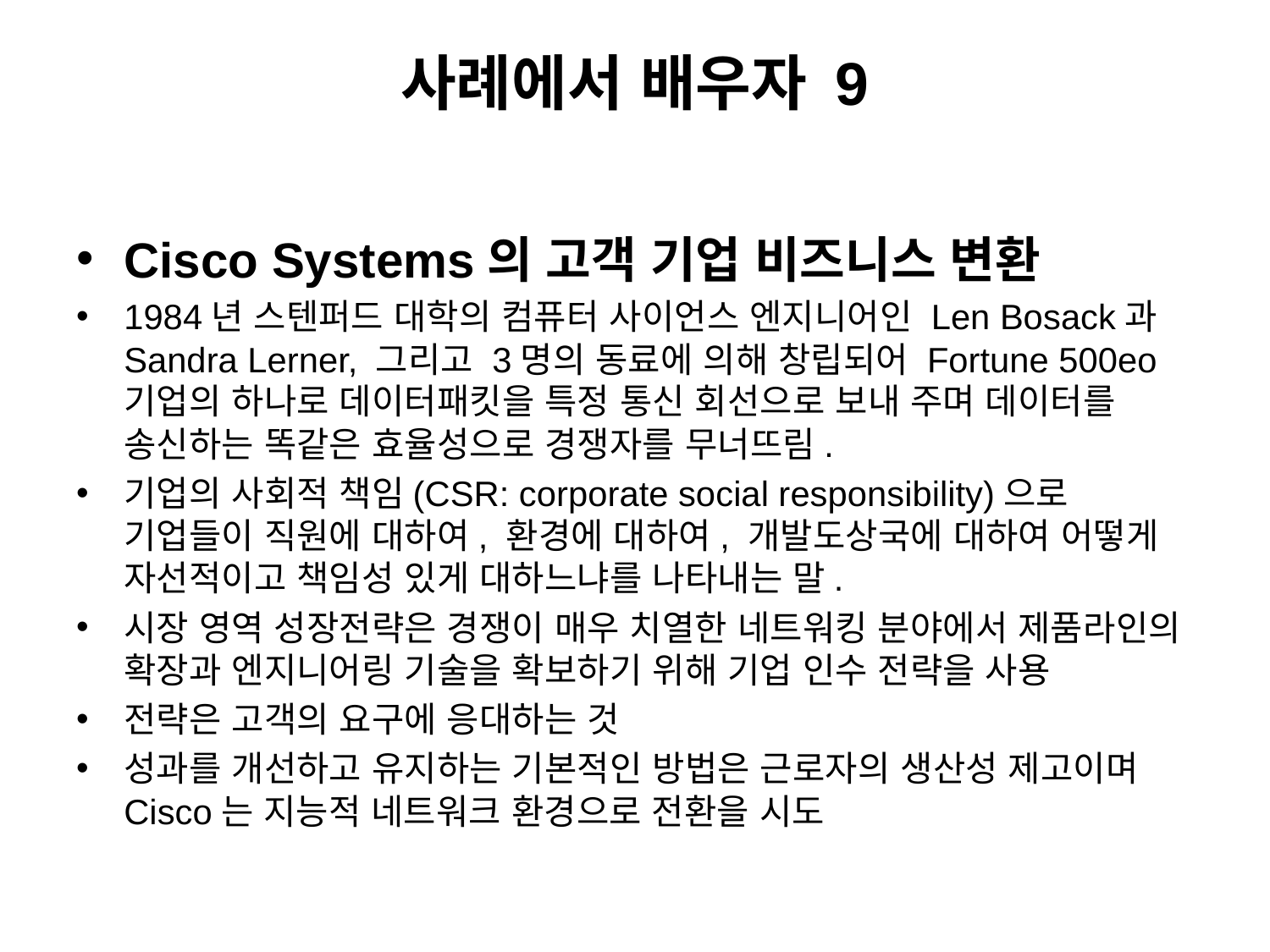

# 사례에서 배우자 9
Cisco Systems의 고객 기업 비즈니스 변환
1984년 스텐퍼드 대학의 컴퓨터 사이언스 엔지니어인 Len Bosack과 Sandra Lerner, 그리고 3명의 동료에 의해 창립되어 Fortune 500eo 기업의 하나로 데이터패킷을 특정 통신 회선으로 보내 주며 데이터를 송신하는 똑같은 효율성으로 경쟁자를 무너뜨림.
기업의 사회적 책임(CSR: corporate social responsibility)으로 기업들이 직원에 대하여, 환경에 대하여, 개발도상국에 대하여 어떻게 자선적이고 책임성 있게 대하느냐를 나타내는 말.
시장 영역 성장전략은 경쟁이 매우 치열한 네트워킹 분야에서 제품라인의 확장과 엔지니어링 기술을 확보하기 위해 기업 인수 전략을 사용
전략은 고객의 요구에 응대하는 것
성과를 개선하고 유지하는 기본적인 방법은 근로자의 생산성 제고이며 Cisco는 지능적 네트워크 환경으로 전환을 시도